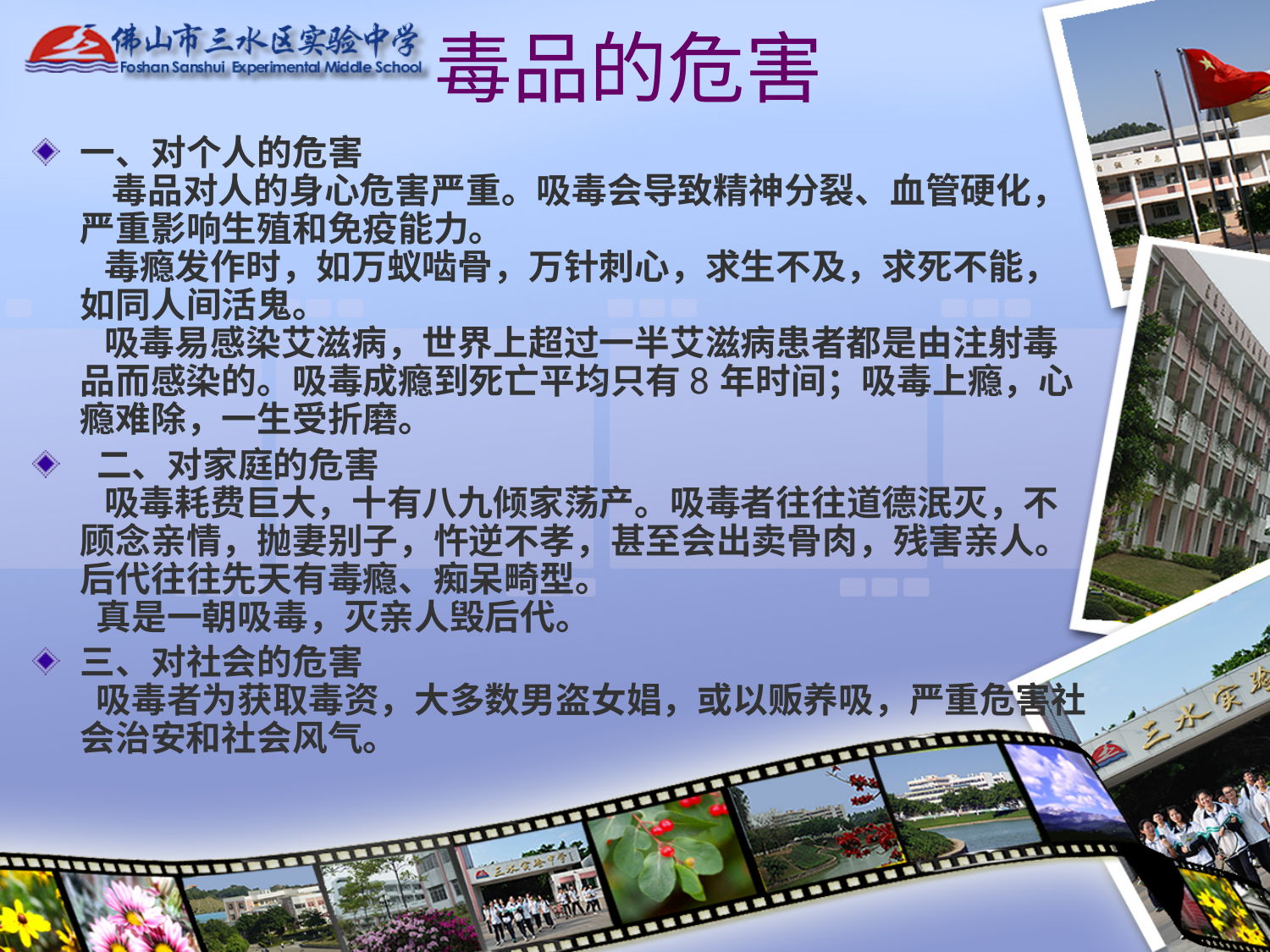

# 毒品的危害
一、对个人的危害
    毒品对人的身心危害严重。吸毒会导致精神分裂、血管硬化，严重影响生殖和免疫能力。
   毒瘾发作时，如万蚁啮骨，万针刺心，求生不及，求死不能，如同人间活鬼。
   吸毒易感染艾滋病，世界上超过一半艾滋病患者都是由注射毒品而感染的。吸毒成瘾到死亡平均只有8年时间；吸毒上瘾，心瘾难除，一生受折磨。
 二、对家庭的危害
   吸毒耗费巨大，十有八九倾家荡产。吸毒者往往道德泯灭，不顾念亲情，抛妻别子，忤逆不孝，甚至会出卖骨肉，残害亲人。后代往往先天有毒瘾、痴呆畸型。
  真是一朝吸毒，灭亲人毁后代。
三、对社会的危害
  吸毒者为获取毒资，大多数男盗女娼，或以贩养吸，严重危害社会治安和社会风气。